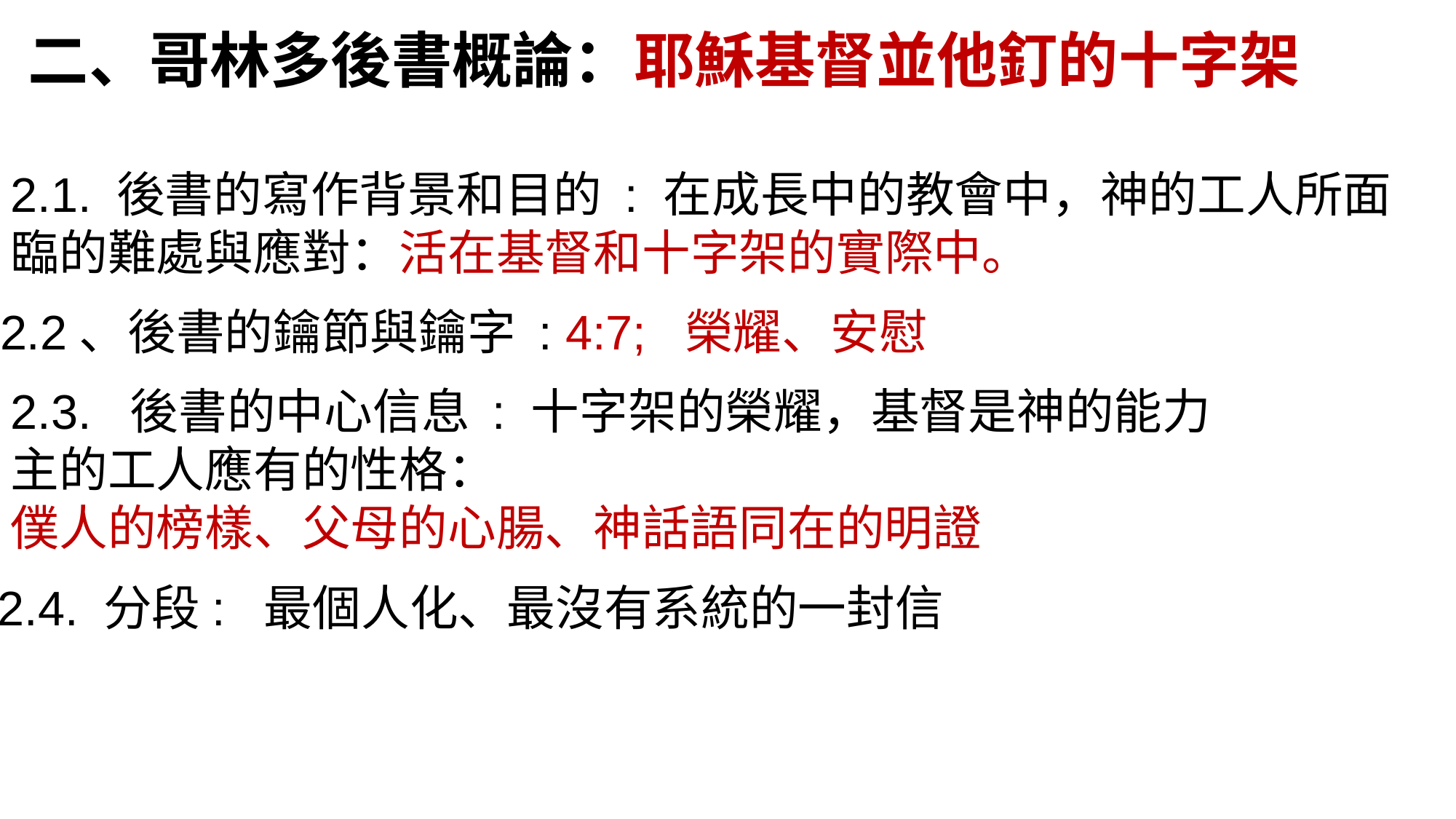

二、哥林多後書概論：耶穌基督並他釘的十字架
2.1. 後書的寫作背景和目的 : 在成長中的教會中，神的工人所面臨的難處與應對：活在基督和十字架的實際中。
2.2、後書的鑰節與鑰字 : 4:7;  榮耀、安慰
2.3.  後書的中心信息 : 十字架的榮耀，基督是神的能力
主的工人應有的性格：
僕人的榜樣、父母的心腸、神話語同在的明證
2.4. 分段:  最個人化、最沒有系統的一封信